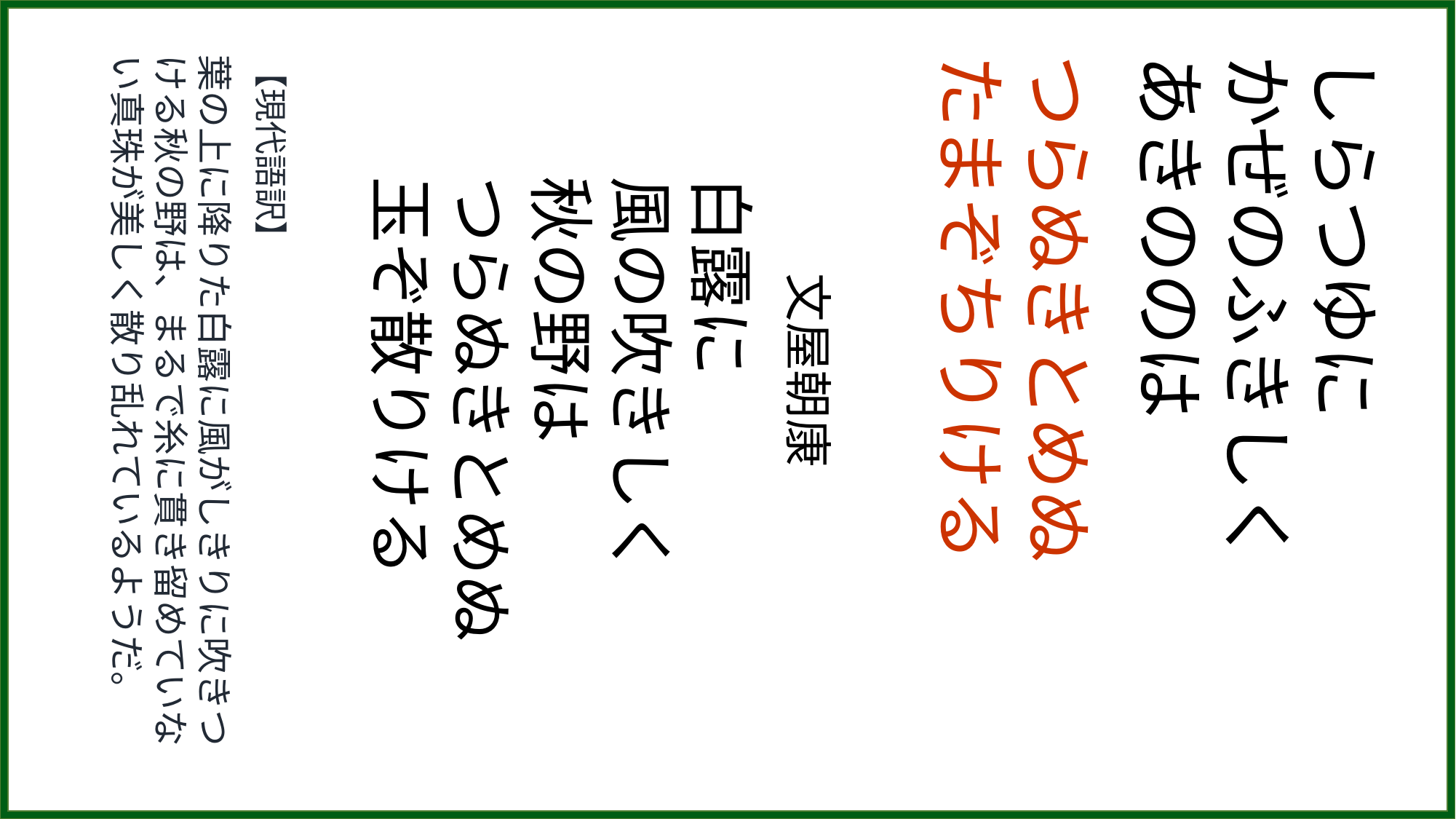

【現代語訳】

葉の上に降りた白露に風がしきりに吹きつける秋の野は、まるで糸に貫き留めていない真珠が美しく散り乱れているようだ。
　　文屋朝康

白露に
風の吹きしく
秋の野は
つらぬきとめぬ
玉ぞ散りける
つらぬきとめぬ
たまぞちりける
しらつゆに
かぜのふきしく
あきののは